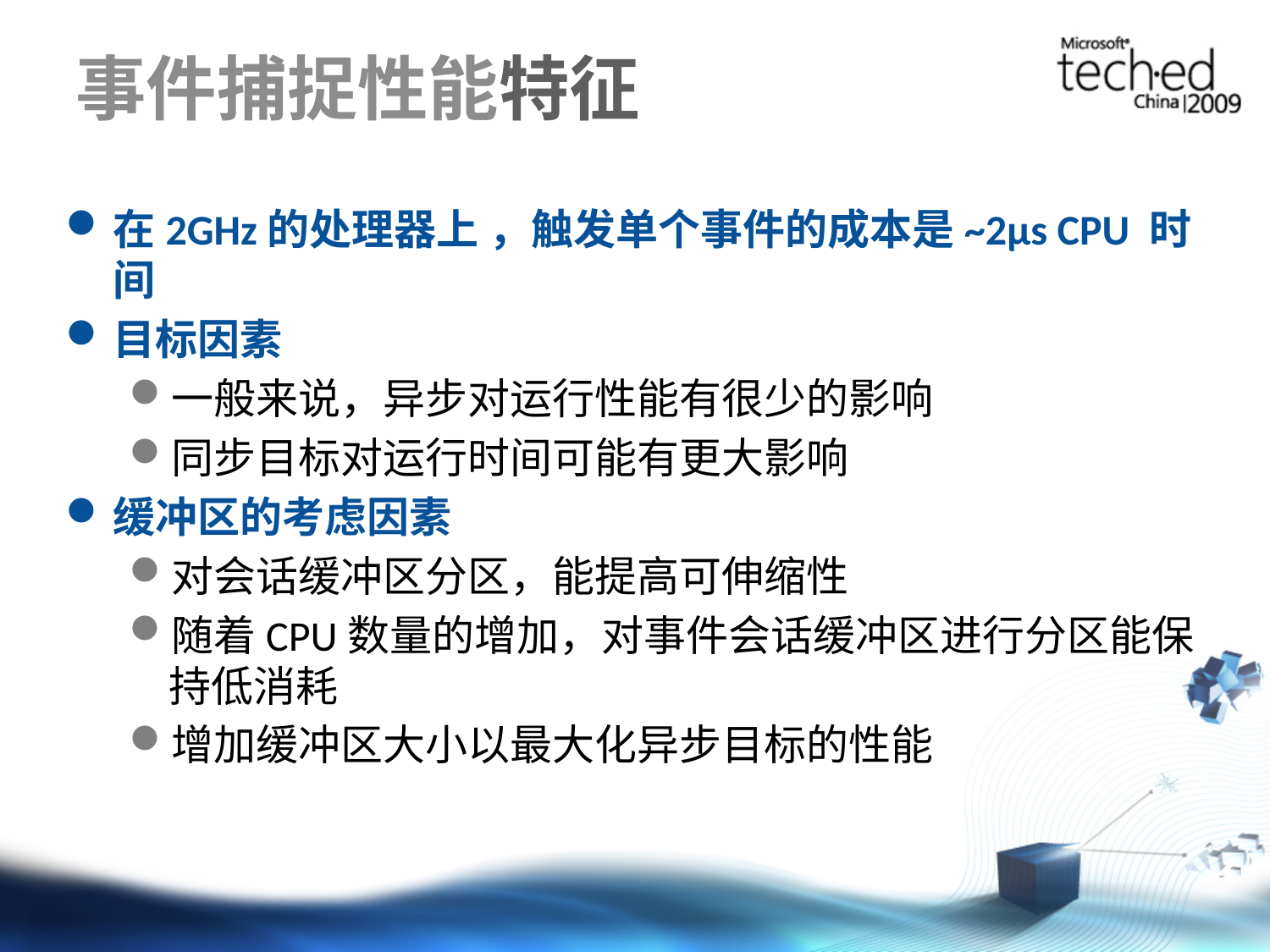

# 事件捕捉性能特征
在2GHz的处理器上 ，触发单个事件的成本是~2µs CPU 时间
目标因素
一般来说，异步对运行性能有很少的影响
同步目标对运行时间可能有更大影响
缓冲区的考虑因素
对会话缓冲区分区，能提高可伸缩性
随着CPU数量的增加，对事件会话缓冲区进行分区能保持低消耗
增加缓冲区大小以最大化异步目标的性能